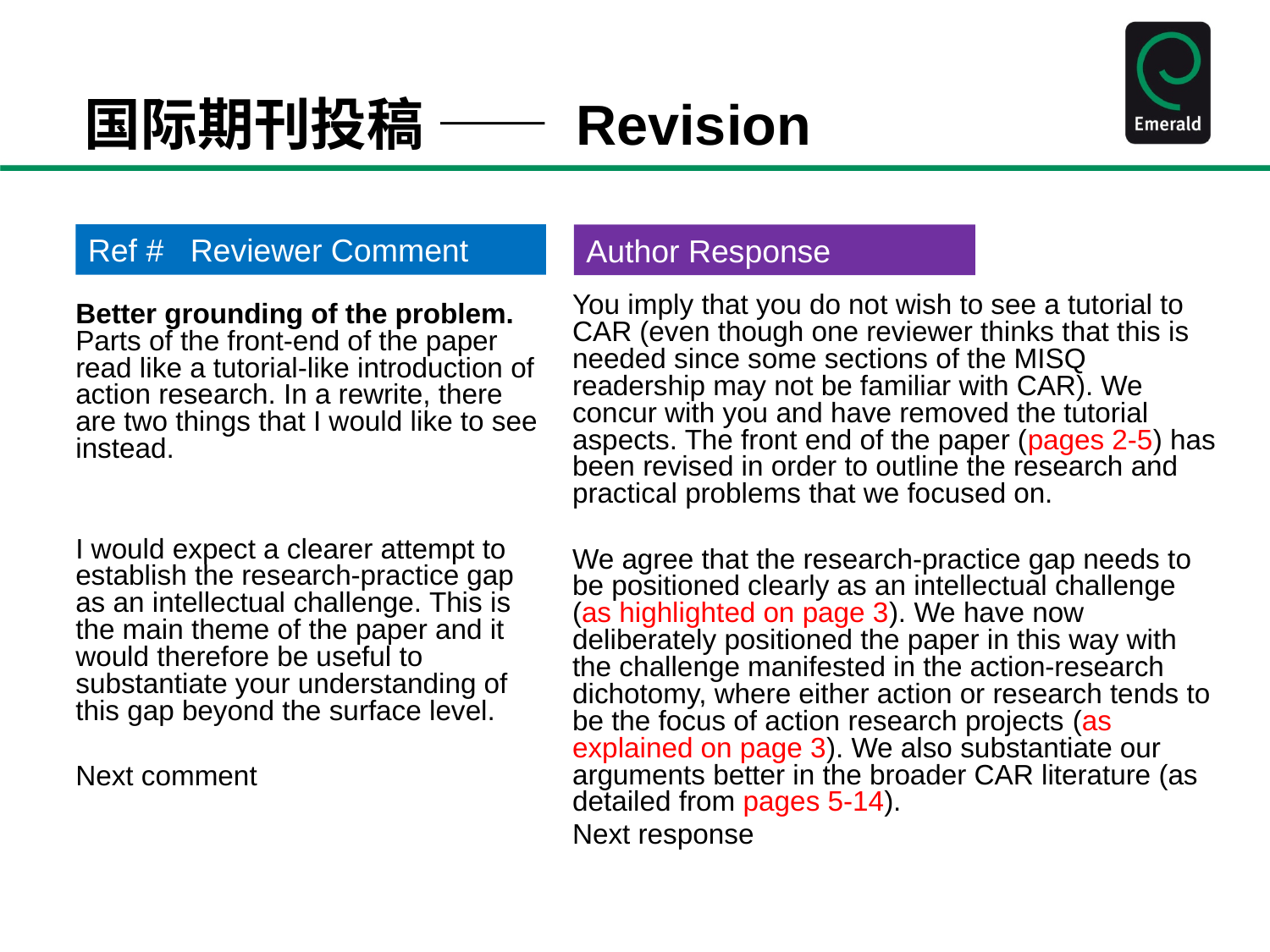

国际期刊投稿 —— Revision
Ref #   Reviewer Comment
Author Response
You imply that you do not wish to see a tutorial to CAR (even though one reviewer thinks that this is needed since some sections of the MISQ readership may not be familiar with CAR). We concur with you and have removed the tutorial aspects. The front end of the paper (pages 2-5) has been revised in order to outline the research and practical problems that we focused on.

We agree that the research-practice gap needs to be positioned clearly as an intellectual challenge (as highlighted on page 3). We have now deliberately positioned the paper in this way with the challenge manifested in the action-research dichotomy, where either action or research tends to be the focus of action research projects (as explained on page 3). We also substantiate our arguments better in the broader CAR literature (as detailed from pages 5-14).
Next response
Better grounding of the problem. Parts of the front-end of the paper read like a tutorial-like introduction of action research. In a rewrite, there are two things that I would like to see instead.

I would expect a clearer attempt to establish the research-practice gap as an intellectual challenge. This is the main theme of the paper and it would therefore be useful to substantiate your understanding of this gap beyond the surface level.

Next comment